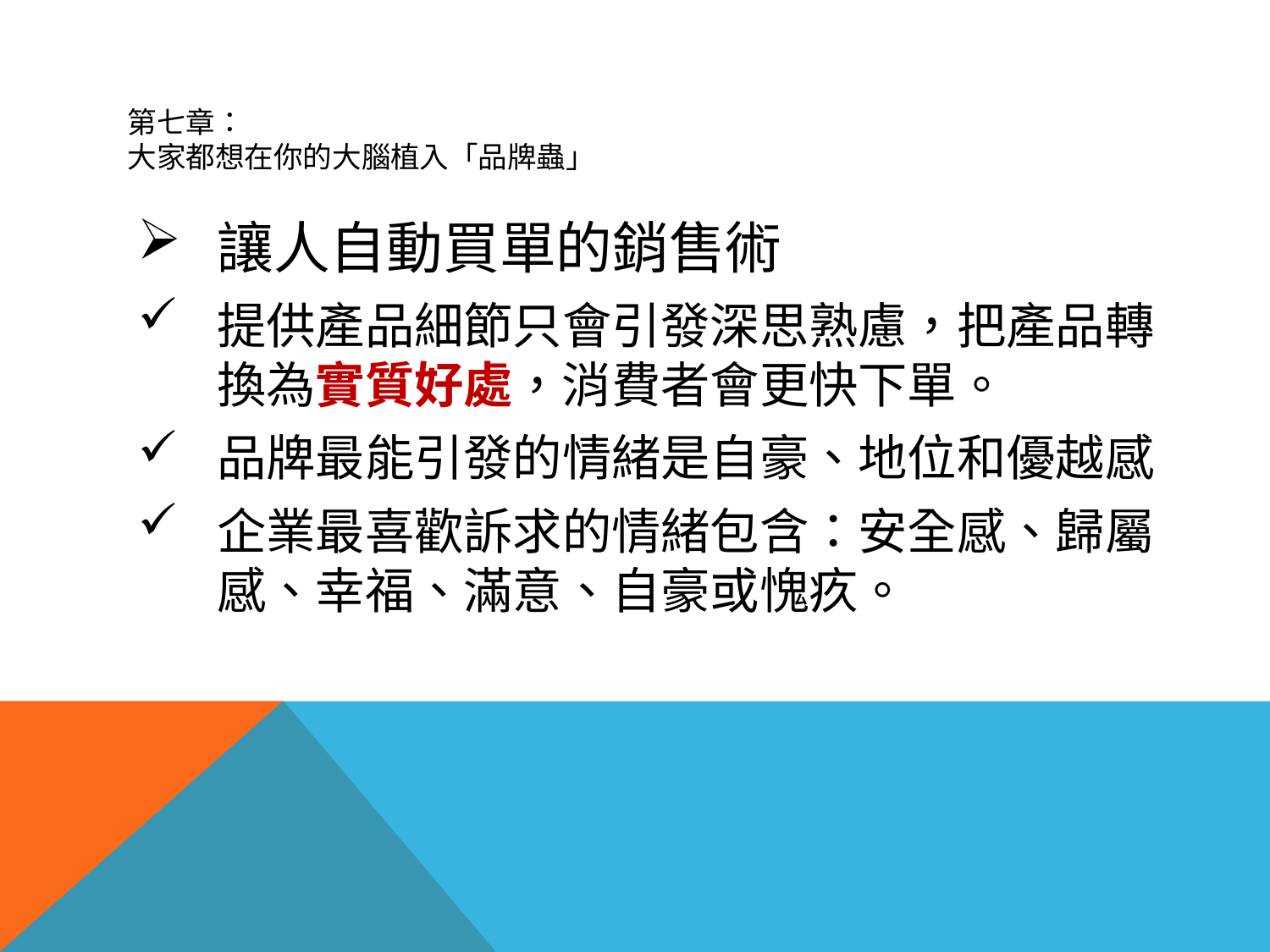

# 第七章： 大家都想在你的大腦植入「品牌蟲」
讓人自動買單的銷售術
提供產品細節只會引發深思熟慮，把產品轉換為實質好處，消費者會更快下單。
品牌最能引發的情緒是自豪、地位和優越感
企業最喜歡訴求的情緒包含：安全感、歸屬感、幸福、滿意、自豪或愧疚。